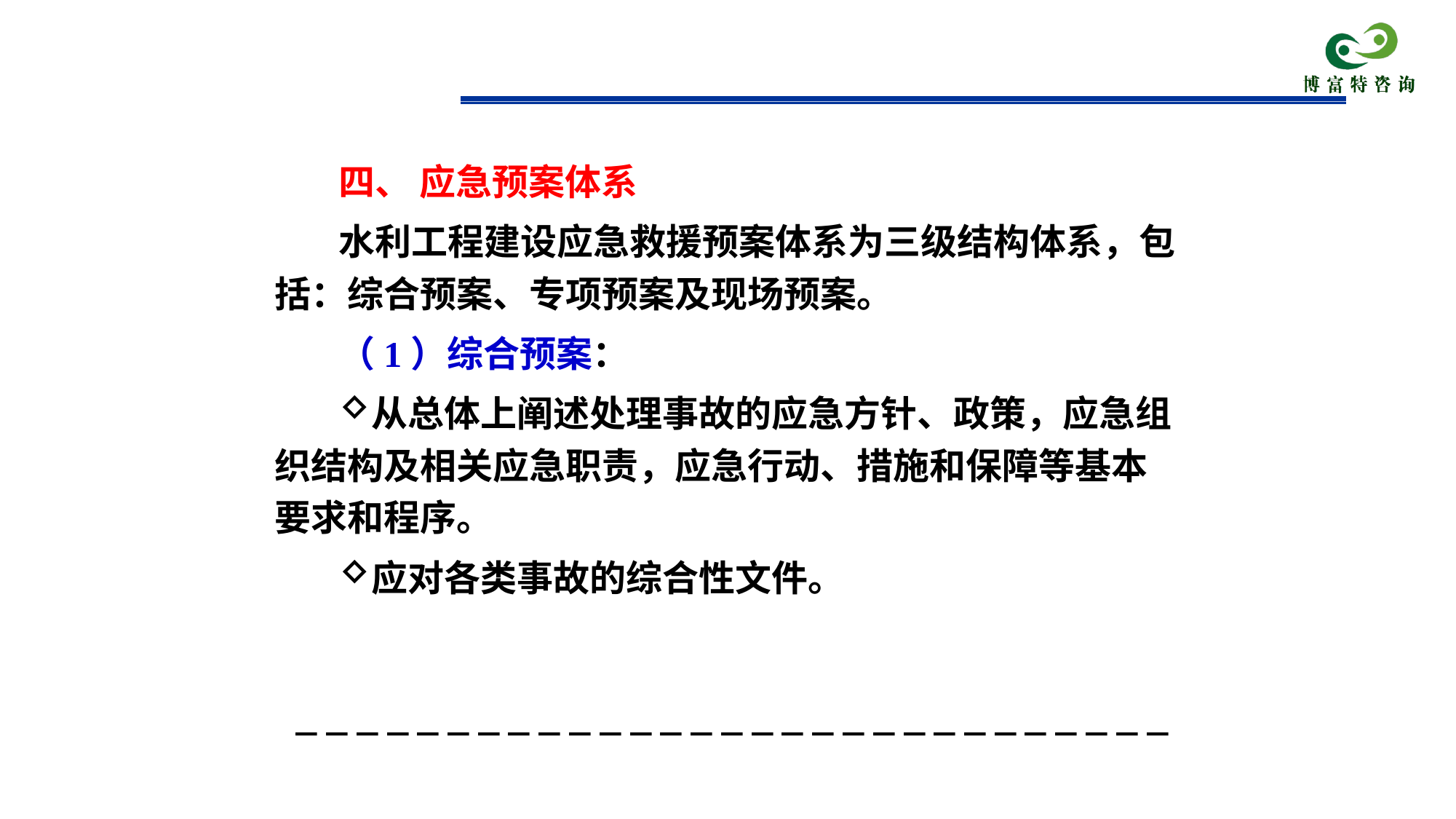

# 四、 应急预案体系
水利工程建设应急救援预案体系为三级结构体系，包括：综合预案、专项预案及现场预案。
（1）综合预案：
从总体上阐述处理事故的应急方针、政策，应急组织结构及相关应急职责，应急行动、措施和保障等基本要求和程序。
应对各类事故的综合性文件。
－－－－－－－－－－－－－－－－－－－－－－－－－－－－－